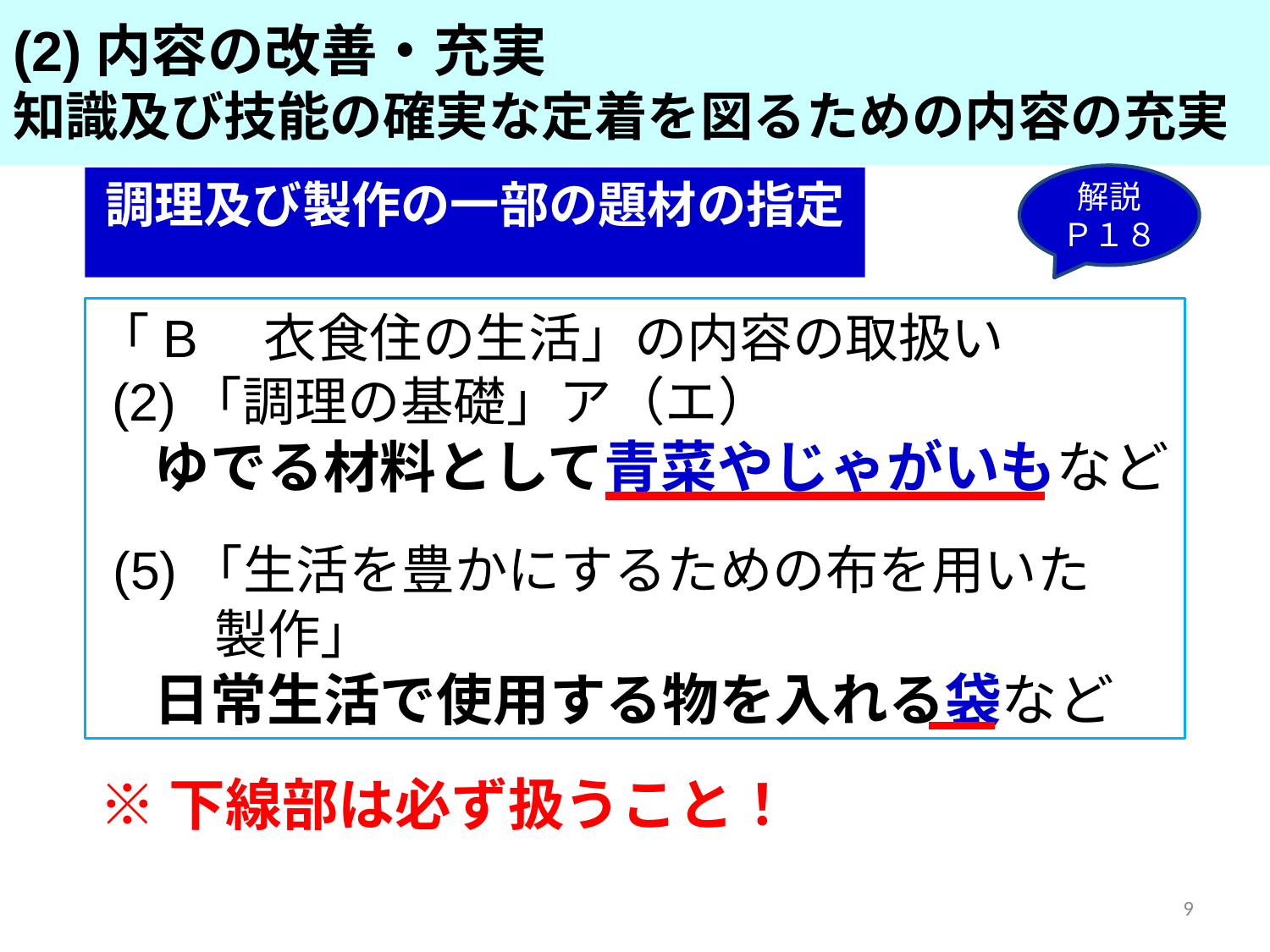

(2)内容の改善・充実
知識及び技能の確実な定着を図るための内容の充実
解説
Ｐ１８
調理及び製作の一部の題材の指定
「B　衣食住の生活」の内容の取扱い
 (2)「調理の基礎」ア（エ）
　ゆでる材料として青菜やじゃがいもなど
 (5)「生活を豊かにするための布を用いた
　 　製作」
　日常生活で使用する物を入れる袋など
※下線部は必ず扱うこと！
9